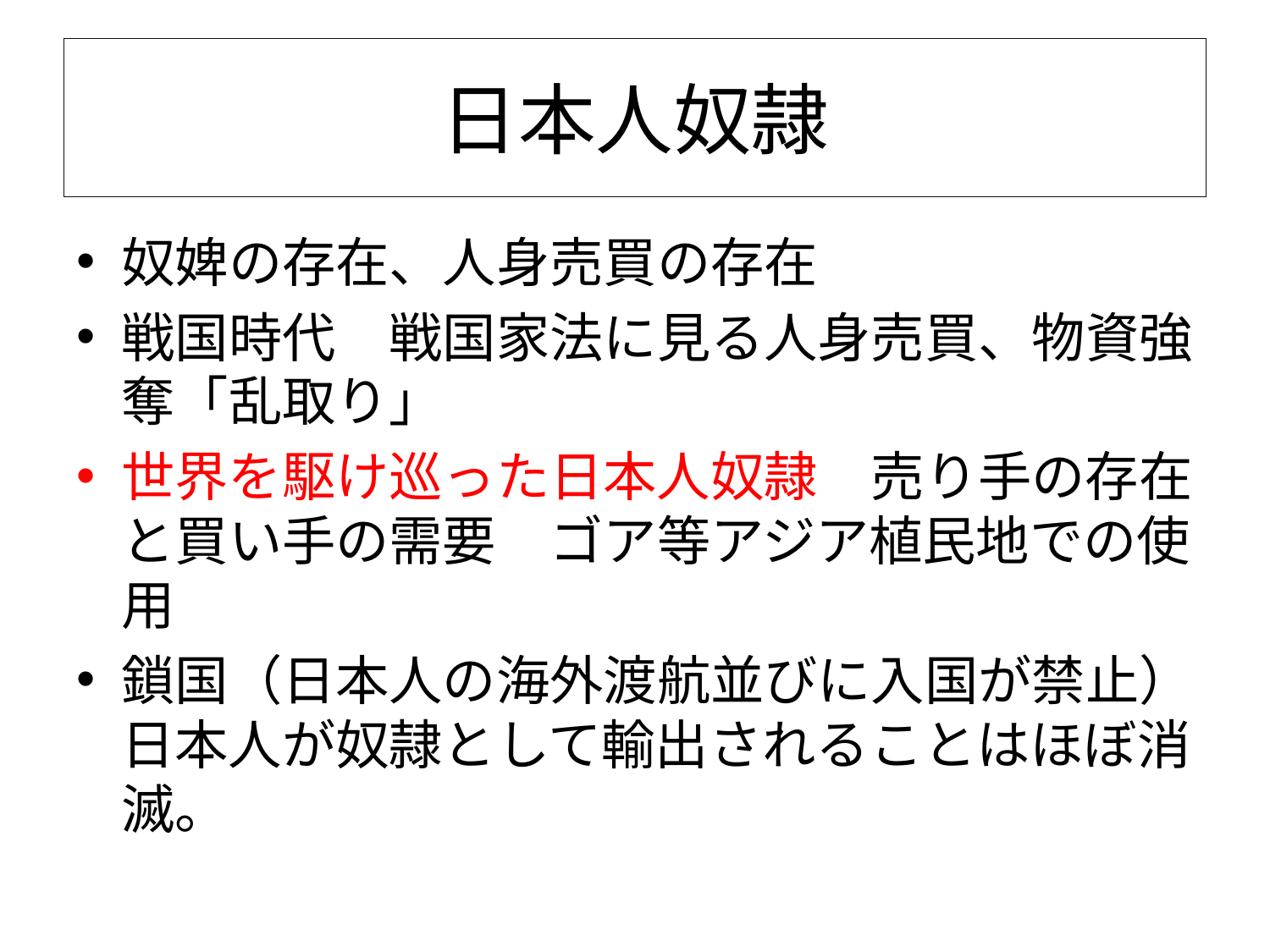

# 日本人奴隷
奴婢の存在、人身売買の存在
戦国時代　戦国家法に見る人身売買、物資強奪「乱取り」
世界を駆け巡った日本人奴隷　売り手の存在と買い手の需要　ゴア等アジア植民地での使用
鎖国（日本人の海外渡航並びに入国が禁止）日本人が奴隷として輸出されることはほぼ消滅。